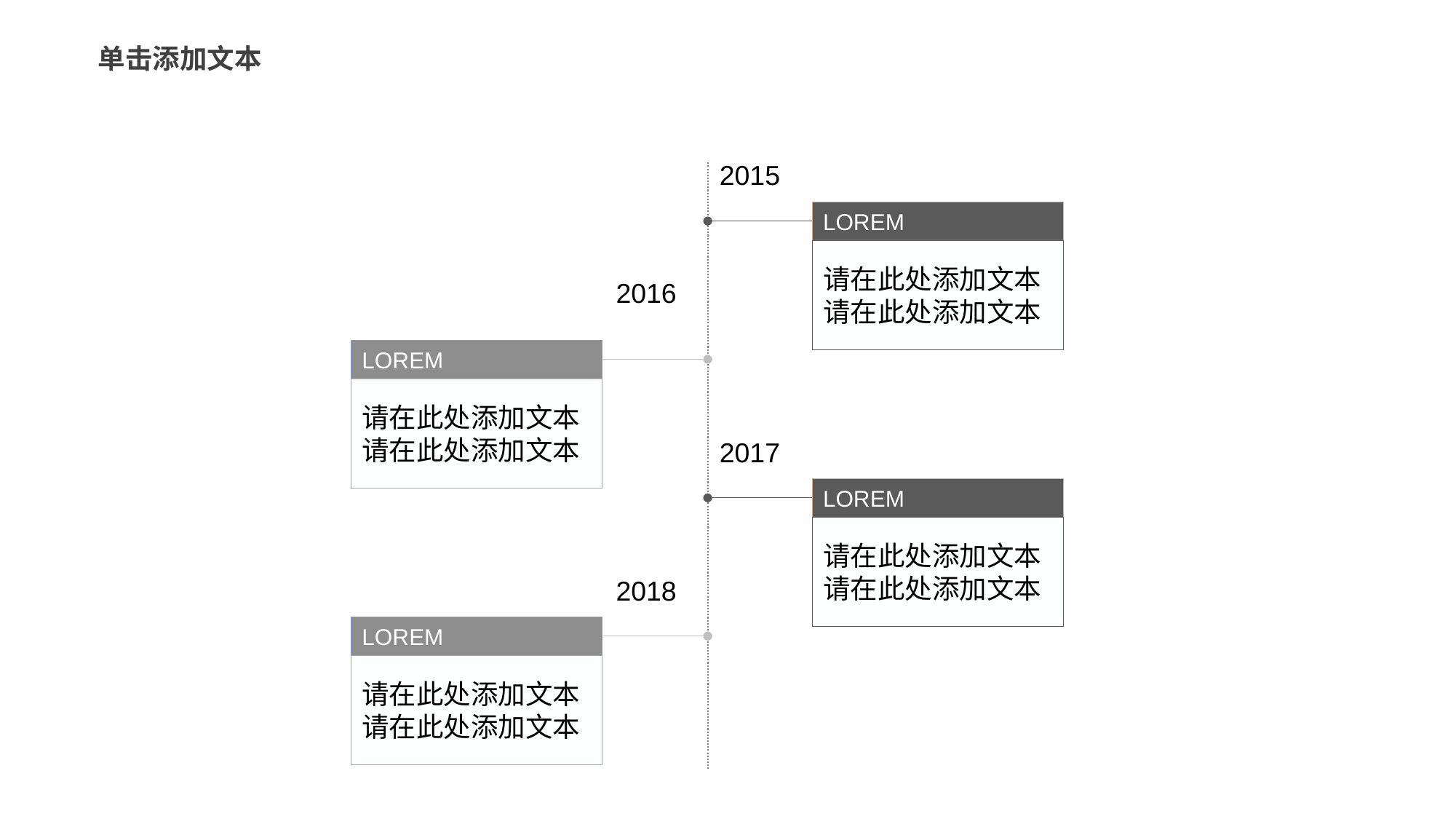

单击添加文本
2015
LOREM
请在此处添加文本请在此处添加文本
2016
LOREM
请在此处添加文本请在此处添加文本
2017
LOREM
请在此处添加文本请在此处添加文本
2018
LOREM
请在此处添加文本请在此处添加文本